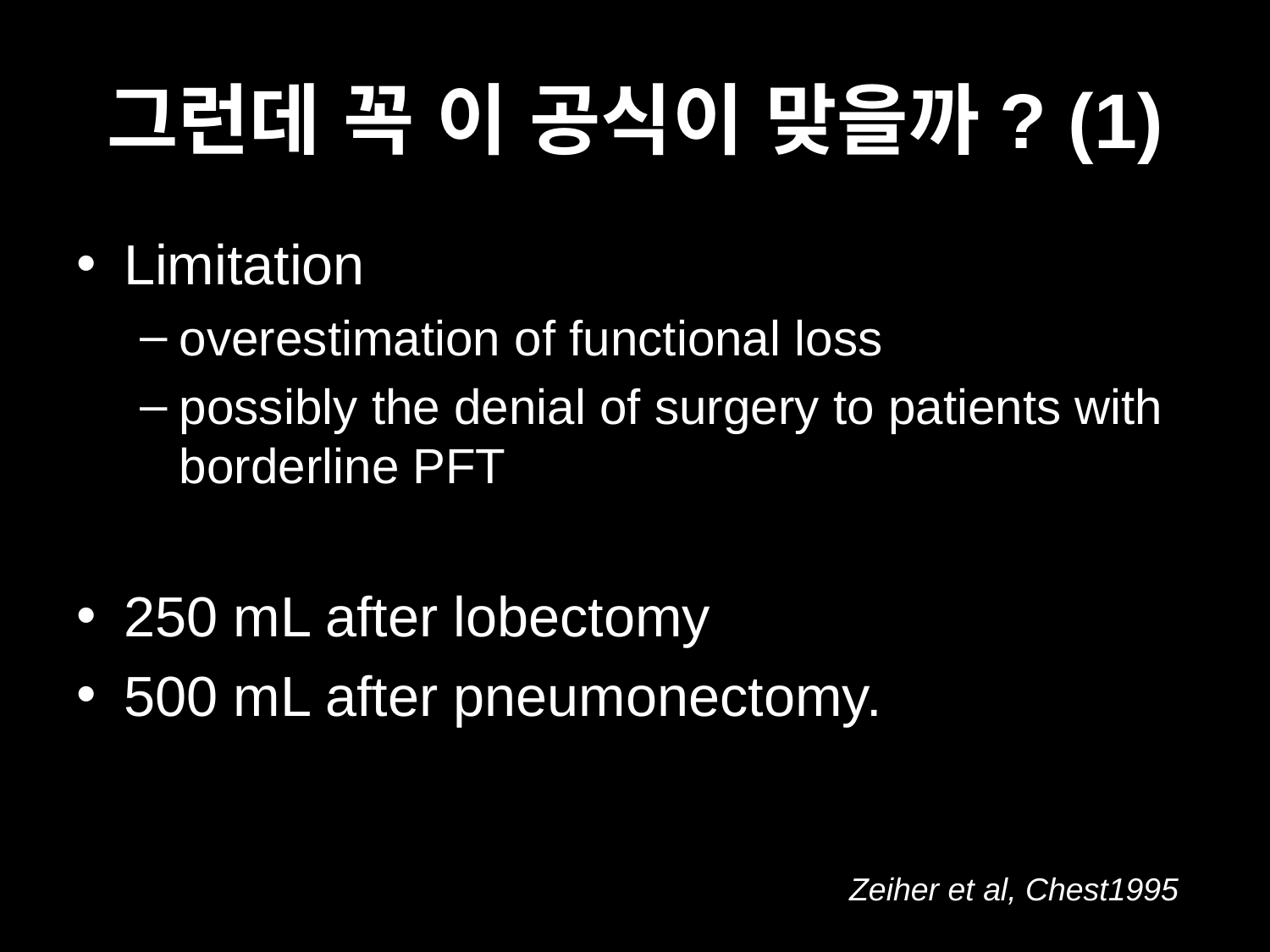

# 그런데 꼭 이 공식이 맞을까? (1)
Limitation
overestimation of functional loss
possibly the denial of surgery to patients with borderline PFT

250 mL after lobectomy
500 mL after pneumonectomy.

Zeiher et al, Chest1995